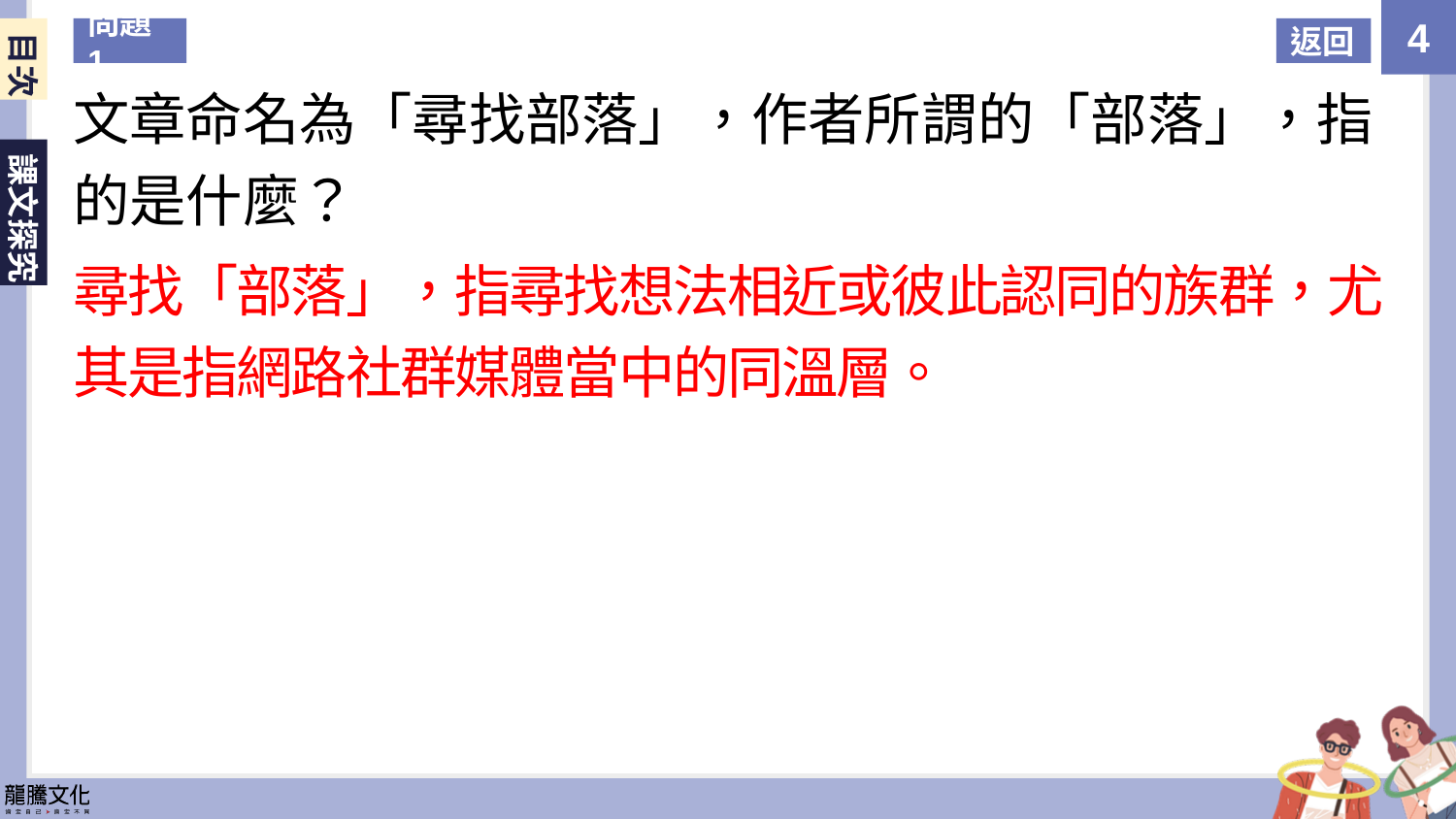

目次
問題1
返回
文章命名為「尋找部落」，作者所謂的「部落」，指的是什麼？
尋找「部落」，指尋找想法相近或彼此認同的族群，尤其是指網路社群媒體當中的同溫層。